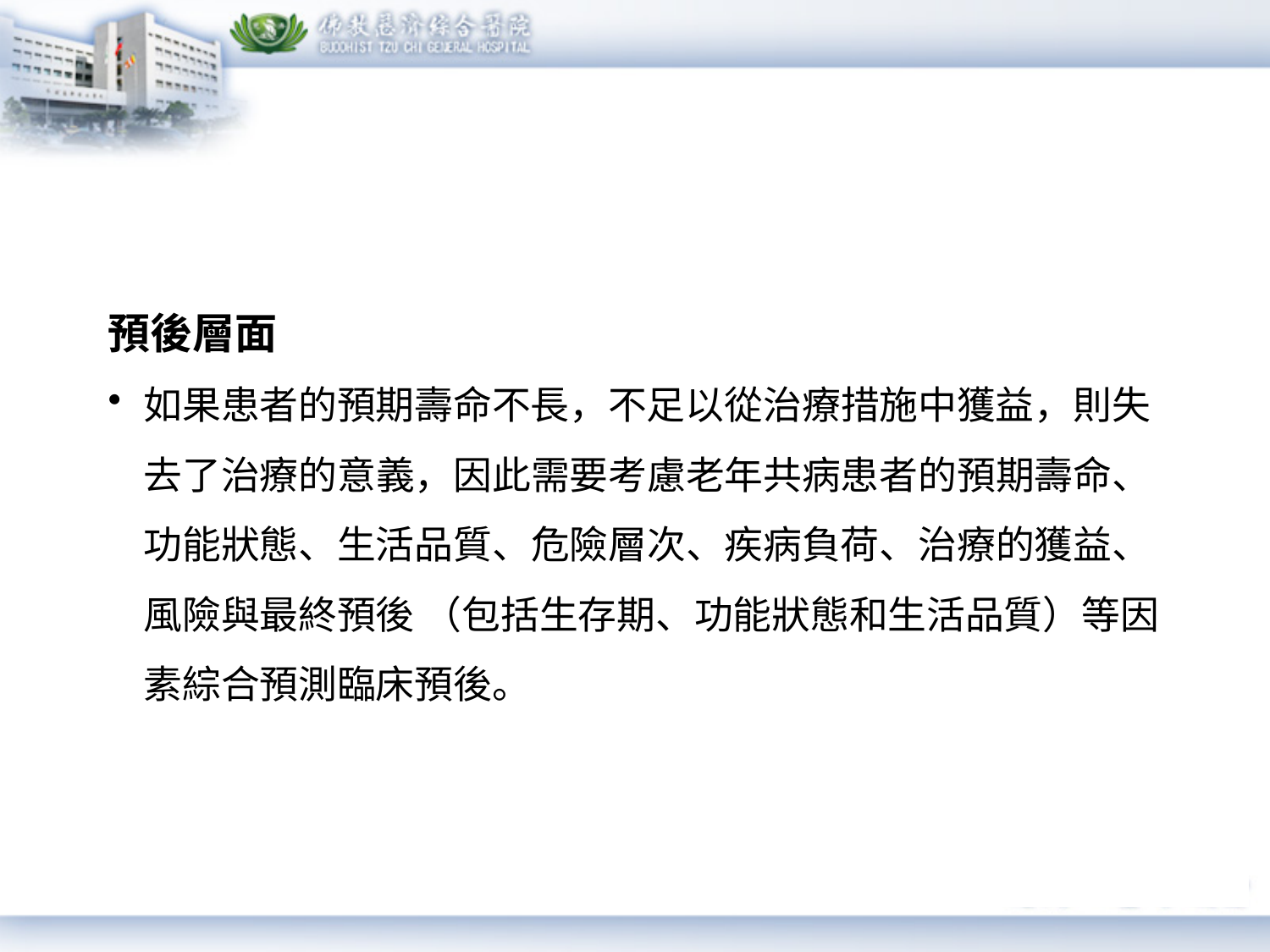

#
預後層面
如果患者的預期壽命不長，不足以從治療措施中獲益，則失去了治療的意義，因此需要考慮老年共病患者的預期壽命、功能狀態、生活品質、危險層次、疾病負荷、治療的獲益、風險與最終預後 （包括生存期、功能狀態和生活品質）等因素綜合預測臨床預後。